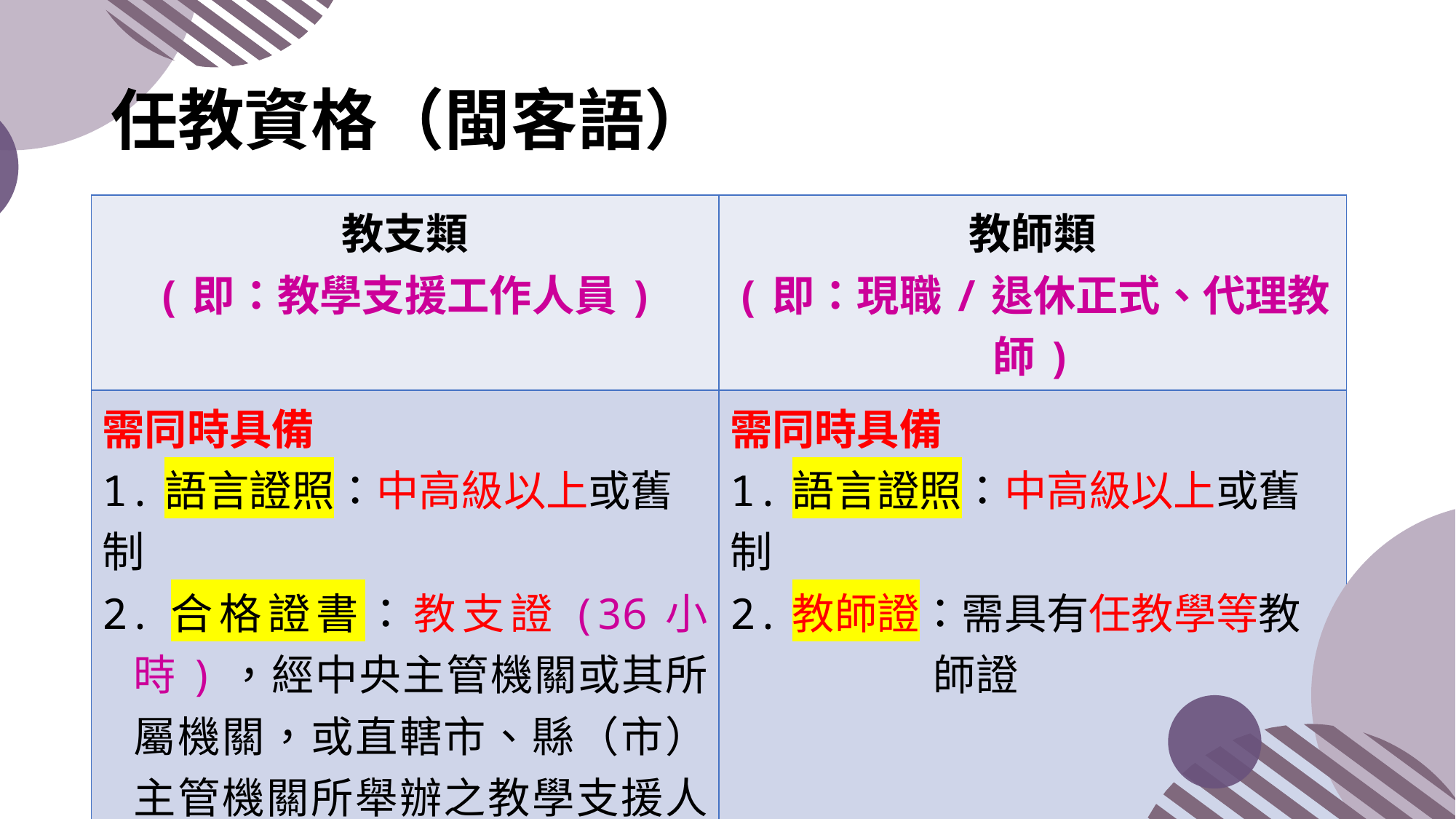

# 任教資格（閩客語）
| 教支類 (即：教學支援工作人員) | 教師類 (即：現職/退休正式、代理教師) |
| --- | --- |
| 需同時具備 1.語言證照：中高級以上或舊制 2.合格證書：教支證(36小時)，經中央主管機關或其所屬機關，或直轄市、縣（市）主管機關所舉辦之教學支援人員認證，取得合格證書者 | 需同時具備 1.語言證照：中高級以上或舊制 2.教師證：需具有任教學等教師證 |